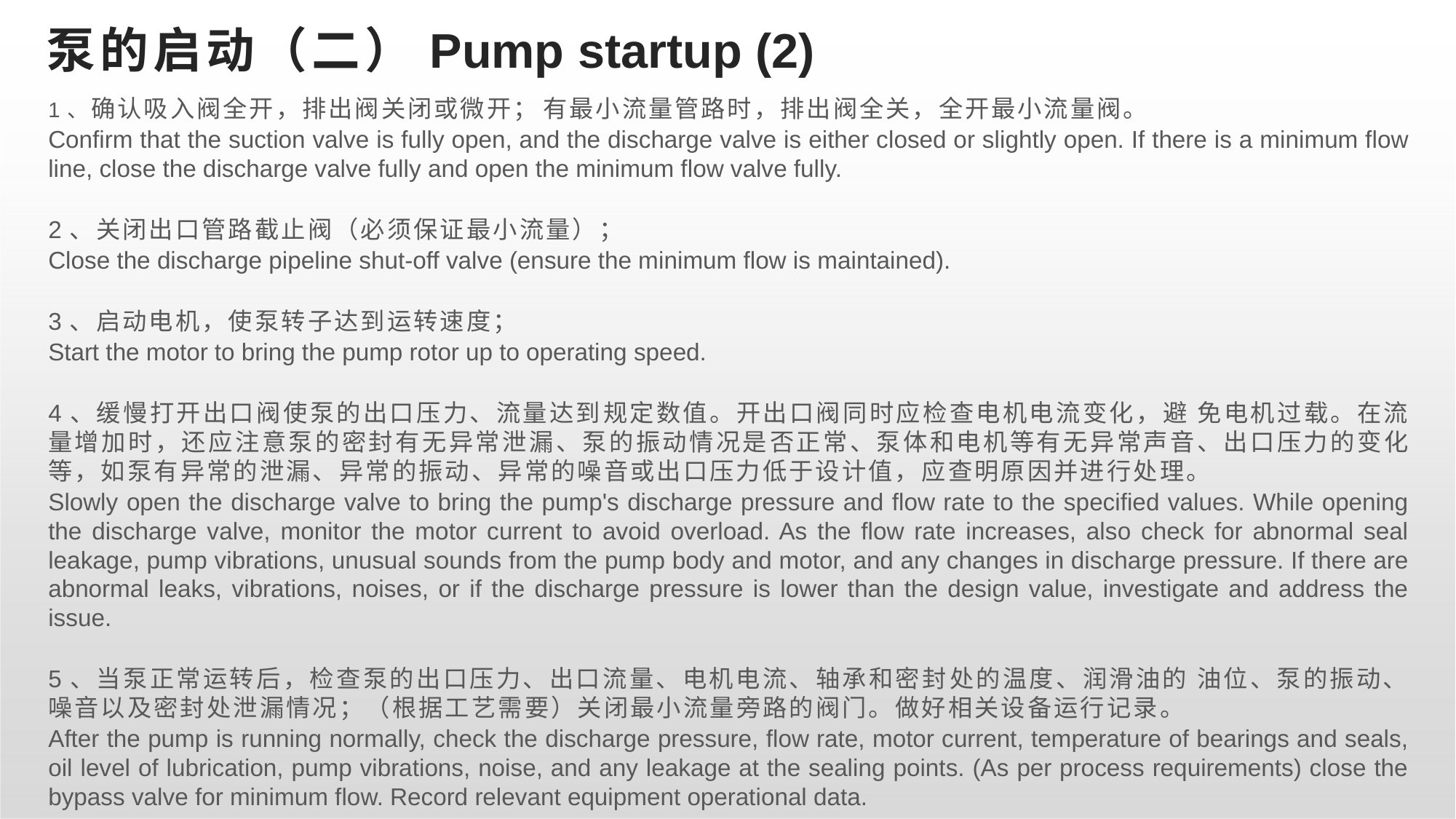

# 泵的启动（二）Pump startup (2)
1、确认吸入阀全开，排出阀关闭或微开； 有最小流量管路时，排出阀全关，全开最小流量阀。
Confirm that the suction valve is fully open, and the discharge valve is either closed or slightly open. If there is a minimum flow line, close the discharge valve fully and open the minimum flow valve fully.

2、关闭出口管路截止阀（必须保证最小流量）；
Close the discharge pipeline shut-off valve (ensure the minimum flow is maintained).

3、启动电机，使泵转子达到运转速度；
Start the motor to bring the pump rotor up to operating speed.

4、缓慢打开出口阀使泵的出口压力、流量达到规定数值。开出口阀同时应检查电机电流变化，避 免电机过载。在流量增加时，还应注意泵的密封有无异常泄漏、泵的振动情况是否正常、泵体和电机等有无异常声音、出口压力的变化等，如泵有异常的泄漏、异常的振动、异常的噪音或出口压力低于设计值，应查明原因并进行处理。
Slowly open the discharge valve to bring the pump's discharge pressure and flow rate to the specified values. While opening the discharge valve, monitor the motor current to avoid overload. As the flow rate increases, also check for abnormal seal leakage, pump vibrations, unusual sounds from the pump body and motor, and any changes in discharge pressure. If there are abnormal leaks, vibrations, noises, or if the discharge pressure is lower than the design value, investigate and address the issue.

5、当泵正常运转后，检查泵的出口压力、出口流量、电机电流、轴承和密封处的温度、润滑油的 油位、泵的振动、噪音以及密封处泄漏情况；（根据工艺需要）关闭最小流量旁路的阀门。做好相关设备运行记录。
After the pump is running normally, check the discharge pressure, flow rate, motor current, temperature of bearings and seals, oil level of lubrication, pump vibrations, noise, and any leakage at the sealing points. (As per process requirements) close the bypass valve for minimum flow. Record relevant equipment operational data.